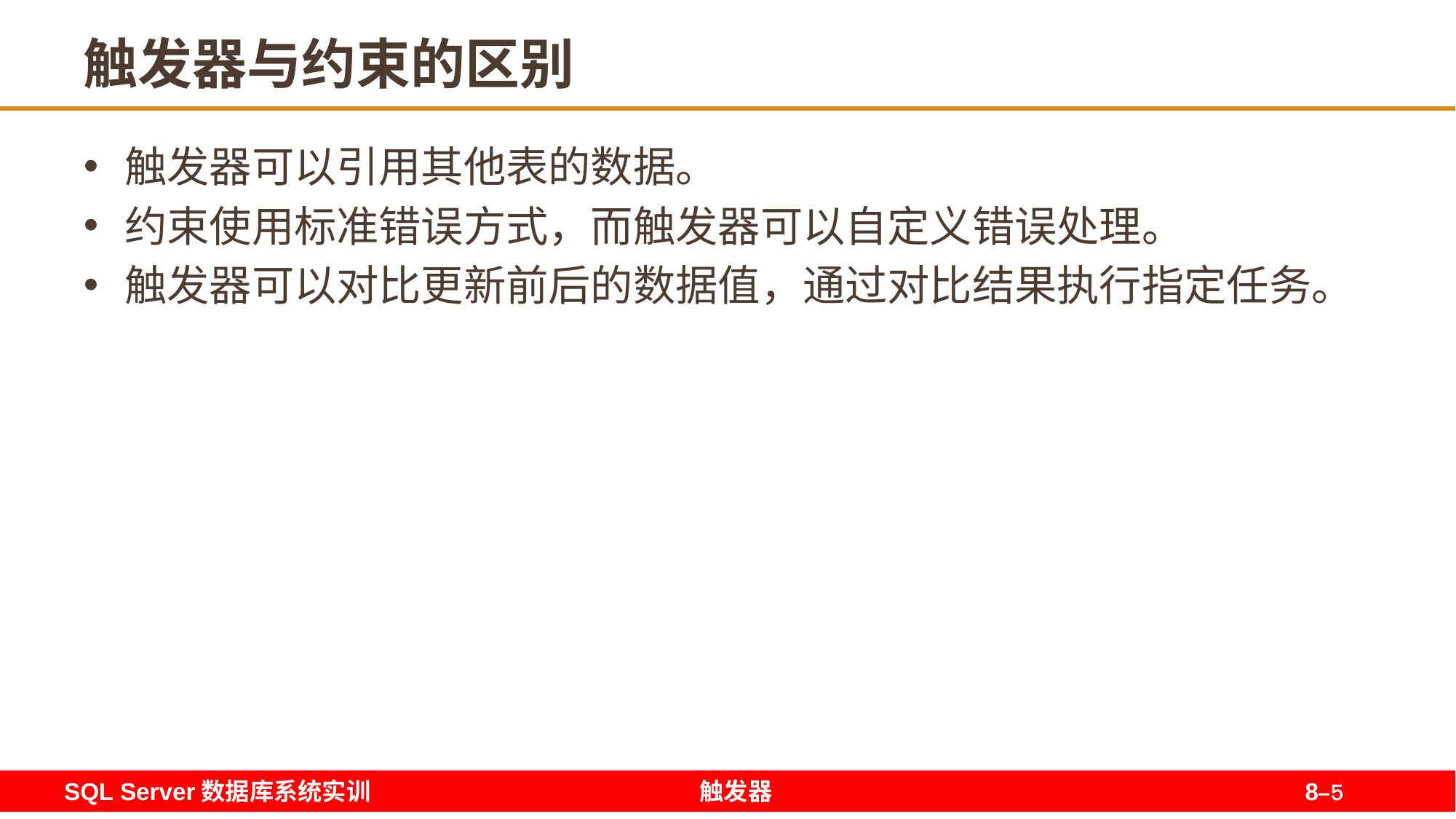

5
# 触发器与约束的区别
触发器可以引用其他表的数据。
约束使用标准错误方式，而触发器可以自定义错误处理。
触发器可以对比更新前后的数据值，通过对比结果执行指定任务。